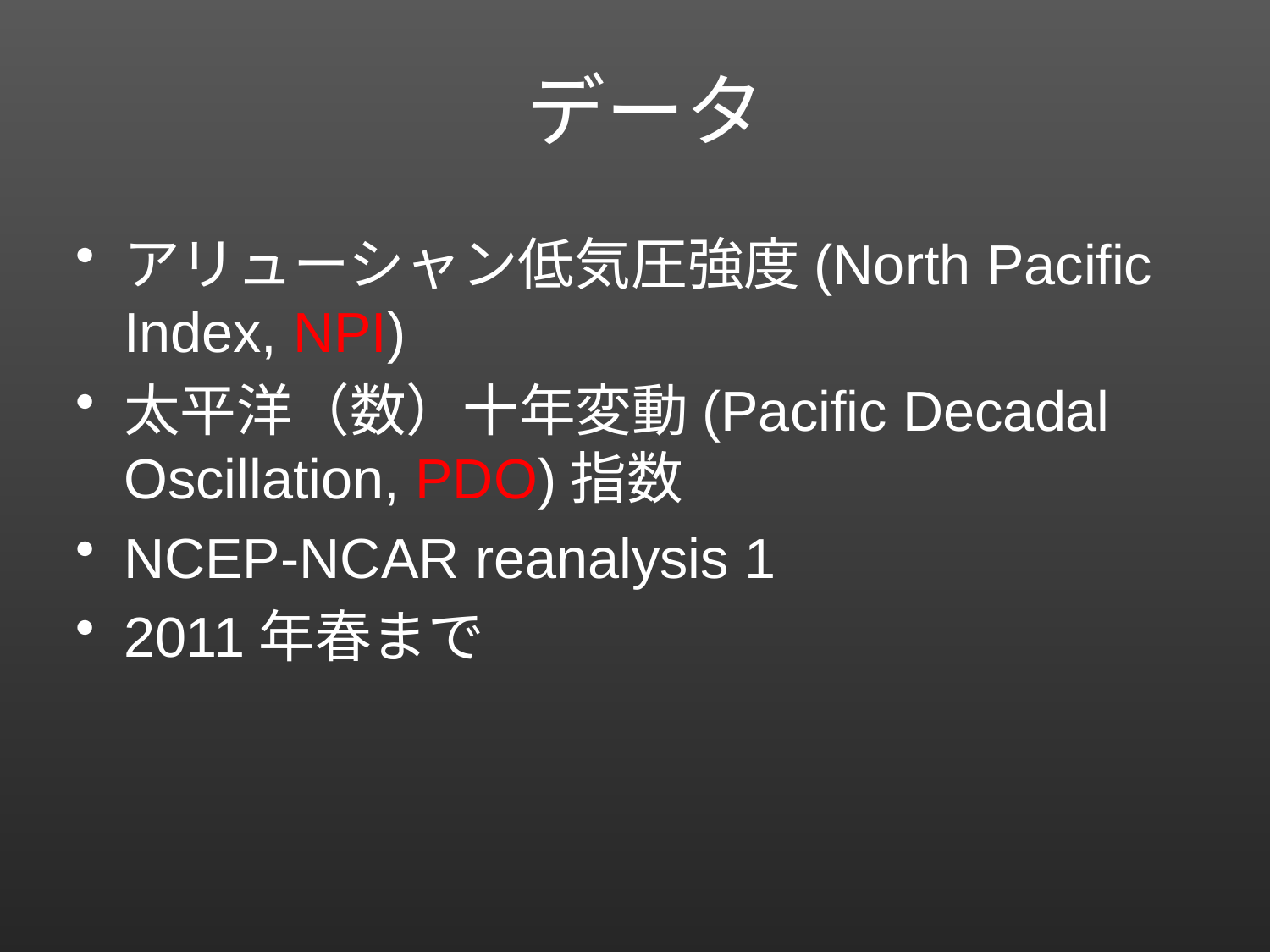

データ
アリューシャン低気圧強度(North Pacific Index, NPI)
太平洋（数）十年変動(Pacific Decadal Oscillation, PDO)指数
NCEP-NCAR reanalysis 1
2011年春まで